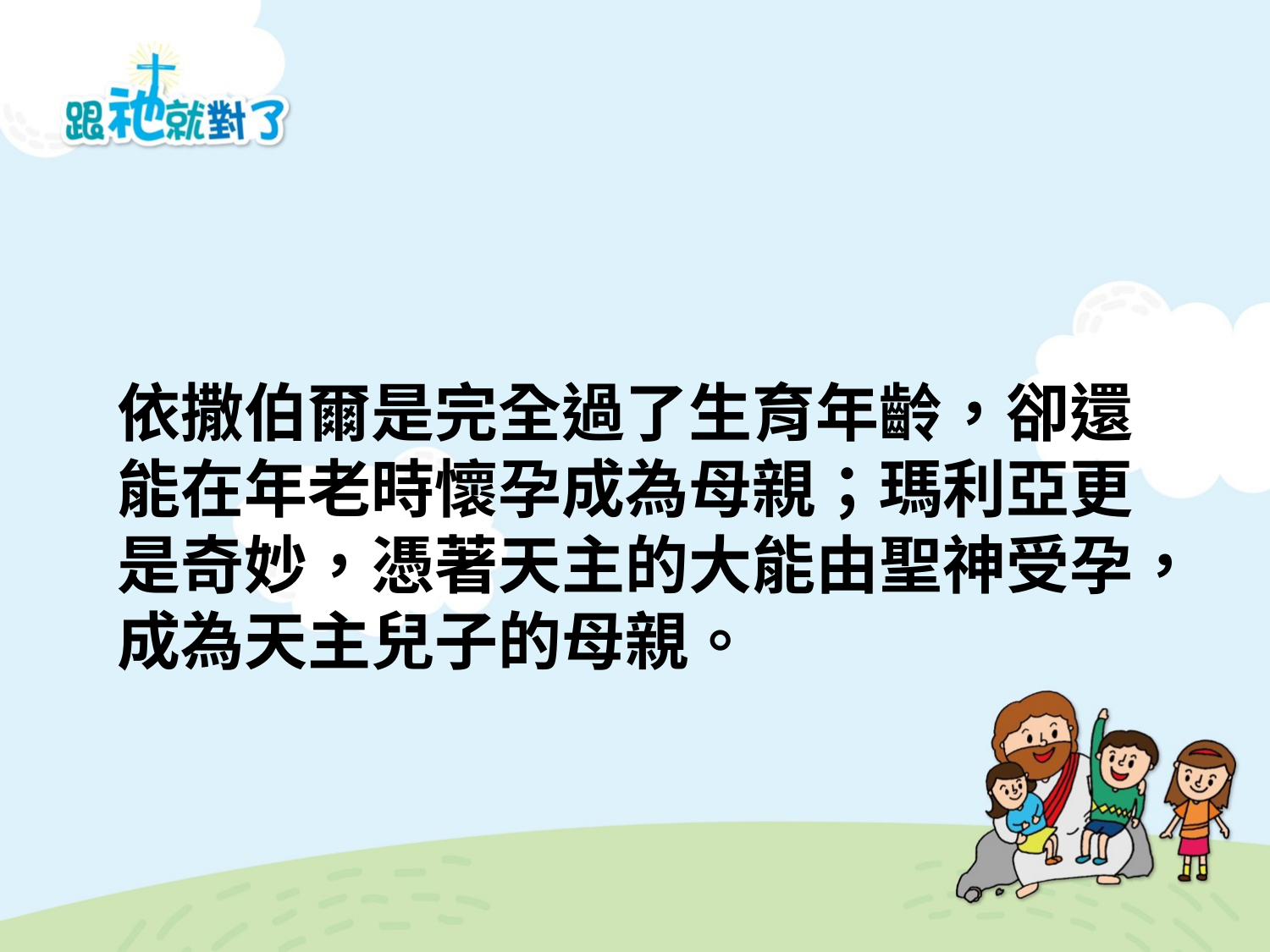

依撒伯爾是完全過了生育年齡，卻還能在年老時懷孕成為母親；瑪利亞更是奇妙，憑著天主的大能由聖神受孕，成為天主兒子的母親。